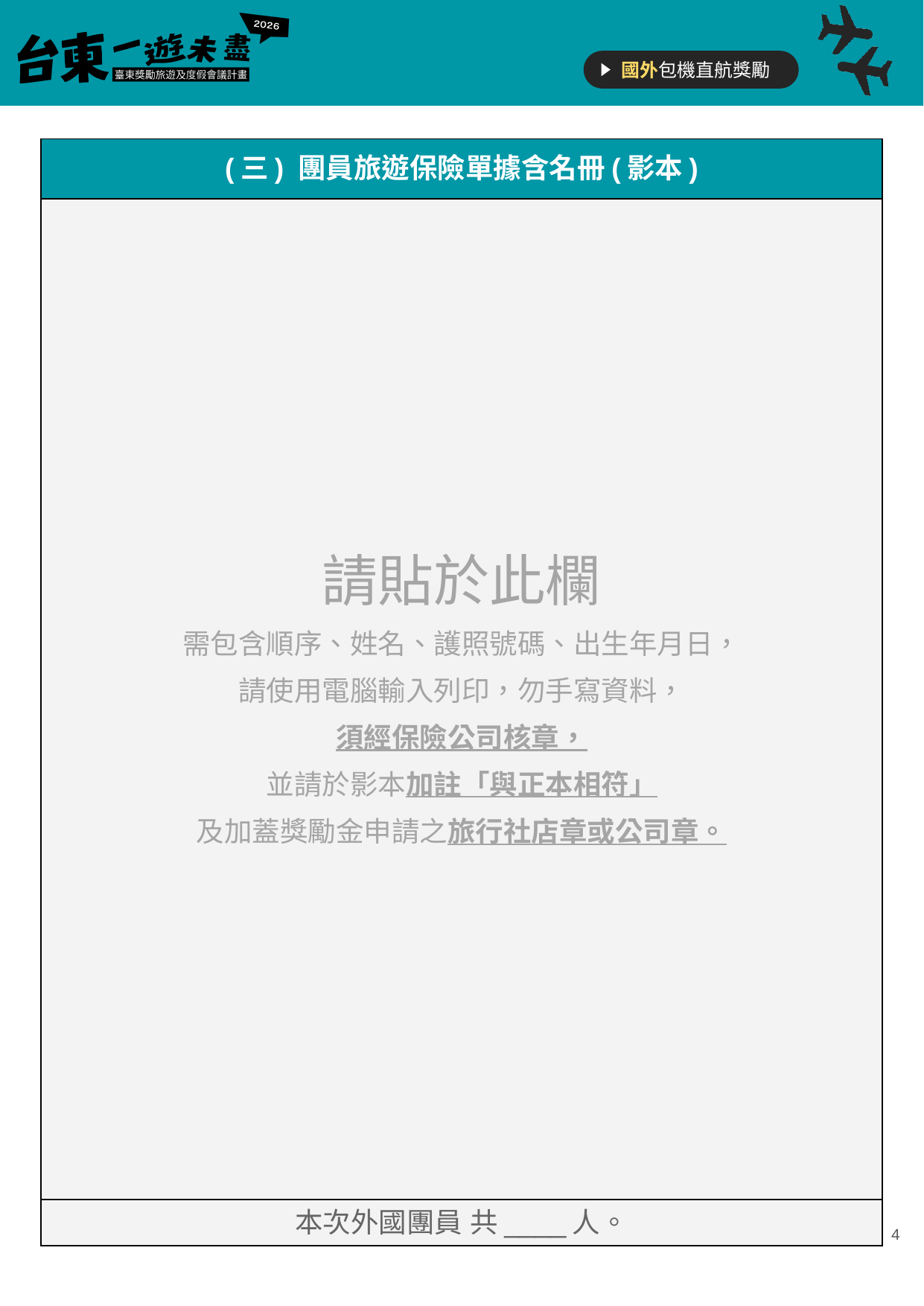

| (三) 團員旅遊保險單據含名冊(影本) |
| --- |
| 請貼於此欄 需包含順序、姓名、護照號碼、出生年月日， 請使用電腦輸入列印，勿手寫資料， 須經保險公司核章， 並請於影本加註「與正本相符」 及加蓋獎勵金申請之旅行社店章或公司章。 |
| 本次外國團員 共\_\_\_\_人。 |
頁面如不足，
請於左側複製本投影片
進行新增
4